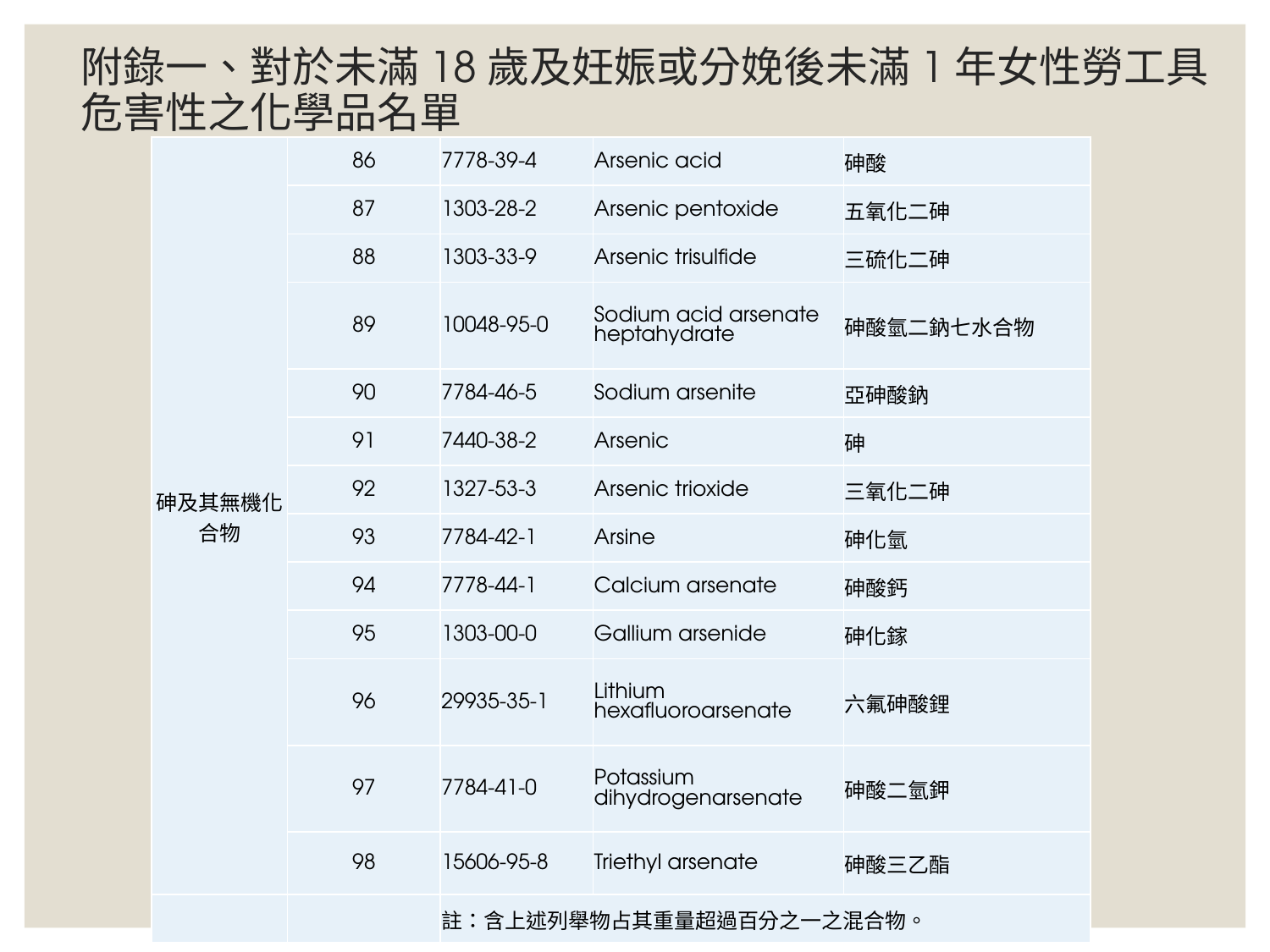

# 附錄一、對於未滿18歲及妊娠或分娩後未滿1年女性勞工具危害性之化學品名單
| 砷及其無機化合物 | 86 | 7778-39-4 | Arsenic acid | 砷酸 |
| --- | --- | --- | --- | --- |
|  | 87 | 1303-28-2 | Arsenic pentoxide | 五氧化二砷 |
|  | 88 | 1303-33-9 | Arsenic trisulfide | 三硫化二砷 |
|  | 89 | 10048-95-0 | Sodium acid arsenate heptahydrate | 砷酸氫二鈉七水合物 |
|  | 90 | 7784-46-5 | Sodium arsenite | 亞砷酸鈉 |
|  | 91 | 7440-38-2 | Arsenic | 砷 |
|  | 92 | 1327-53-3 | Arsenic trioxide | 三氧化二砷 |
|  | 93 | 7784-42-1 | Arsine | 砷化氫 |
|  | 94 | 7778-44-1 | Calcium arsenate | 砷酸鈣 |
|  | 95 | 1303-00-0 | Gallium arsenide | 砷化鎵 |
|  | 96 | 29935-35-1 | Lithium hexafluoroarsenate | 六氟砷酸鋰 |
|  | 97 | 7784-41-0 | Potassium dihydrogenarsenate | 砷酸二氫鉀 |
|  | 98 | 15606-95-8 | Triethyl arsenate | 砷酸三乙酯 |
|  |  | 註：含上述列舉物占其重量超過百分之一之混合物。 |  |  |